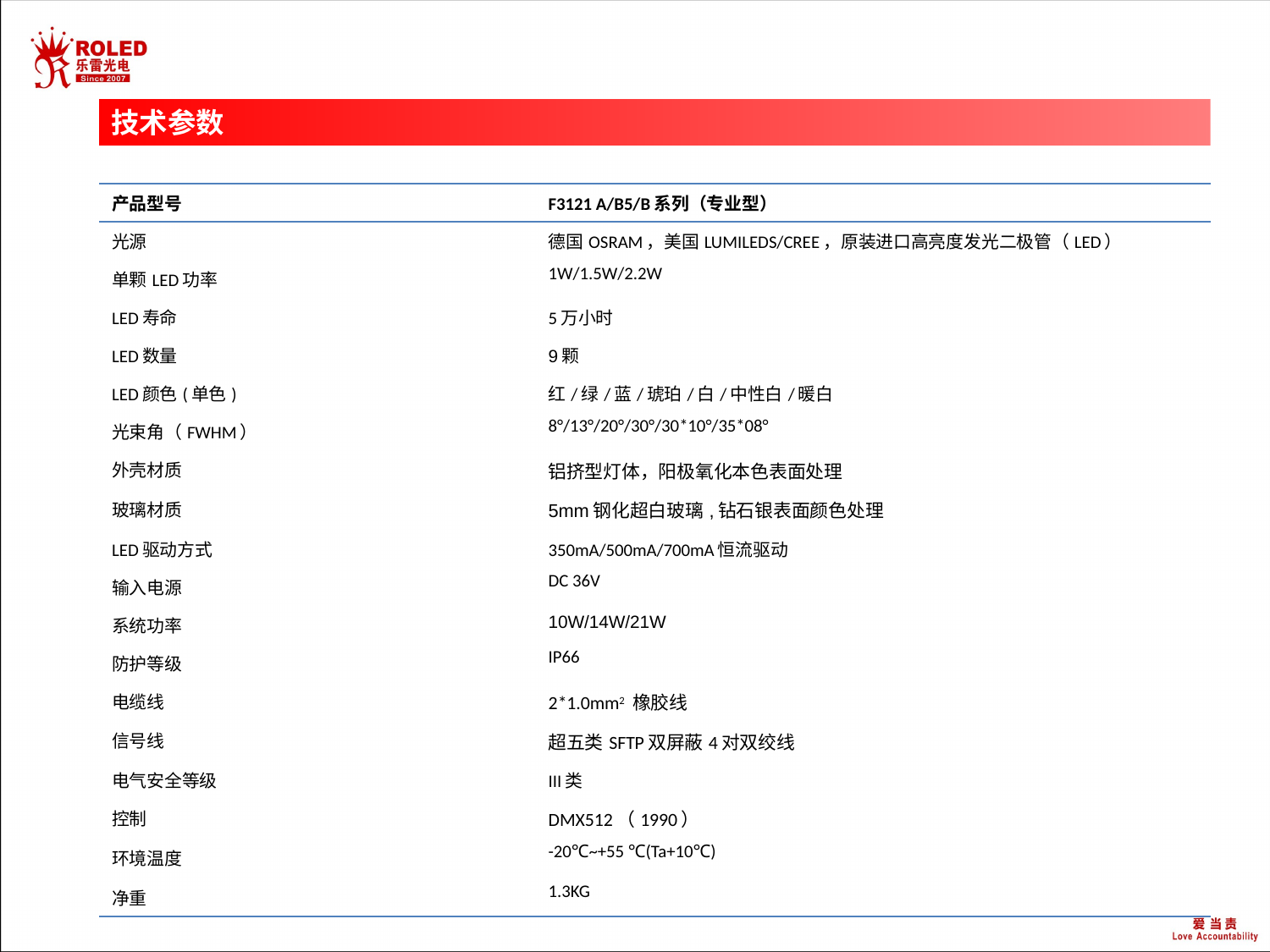

技术参数
| 产品型号 | F3121 A/B5/B系列（专业型） |
| --- | --- |
| 光源 | 德国OSRAM，美国LUMILEDS/CREE，原装进口高亮度发光二极管（LED） |
| 单颗LED功率 | 1W/1.5W/2.2W |
| LED寿命 | 5万小时 |
| LED数量 | 9颗 |
| LED颜色(单色) | 红/绿/蓝/琥珀/白/中性白/暖白 |
| 光束角（FWHM） | 8°/13°/20°/30°/30\*10°/35\*08° |
| 外壳材质 | 铝挤型灯体，阳极氧化本色表面处理 |
| 玻璃材质 | 5mm钢化超白玻璃,钻石银表面颜色处理 |
| LED驱动方式 | 350mA/500mA/700mA恒流驱动 |
| 输入电源 | DC 36V |
| 系统功率 | 10W/14W/21W |
| 防护等级 | IP66 |
| 电缆线 | 2\*1.0mm2 橡胶线 |
| 信号线 | 超五类SFTP双屏蔽4对双绞线 |
| 电气安全等级 | III类 |
| 控制 | DMX512（1990） |
| 环境温度 | -20℃~+55 ℃(Ta+10℃) |
| 净重 | 1.3KG |